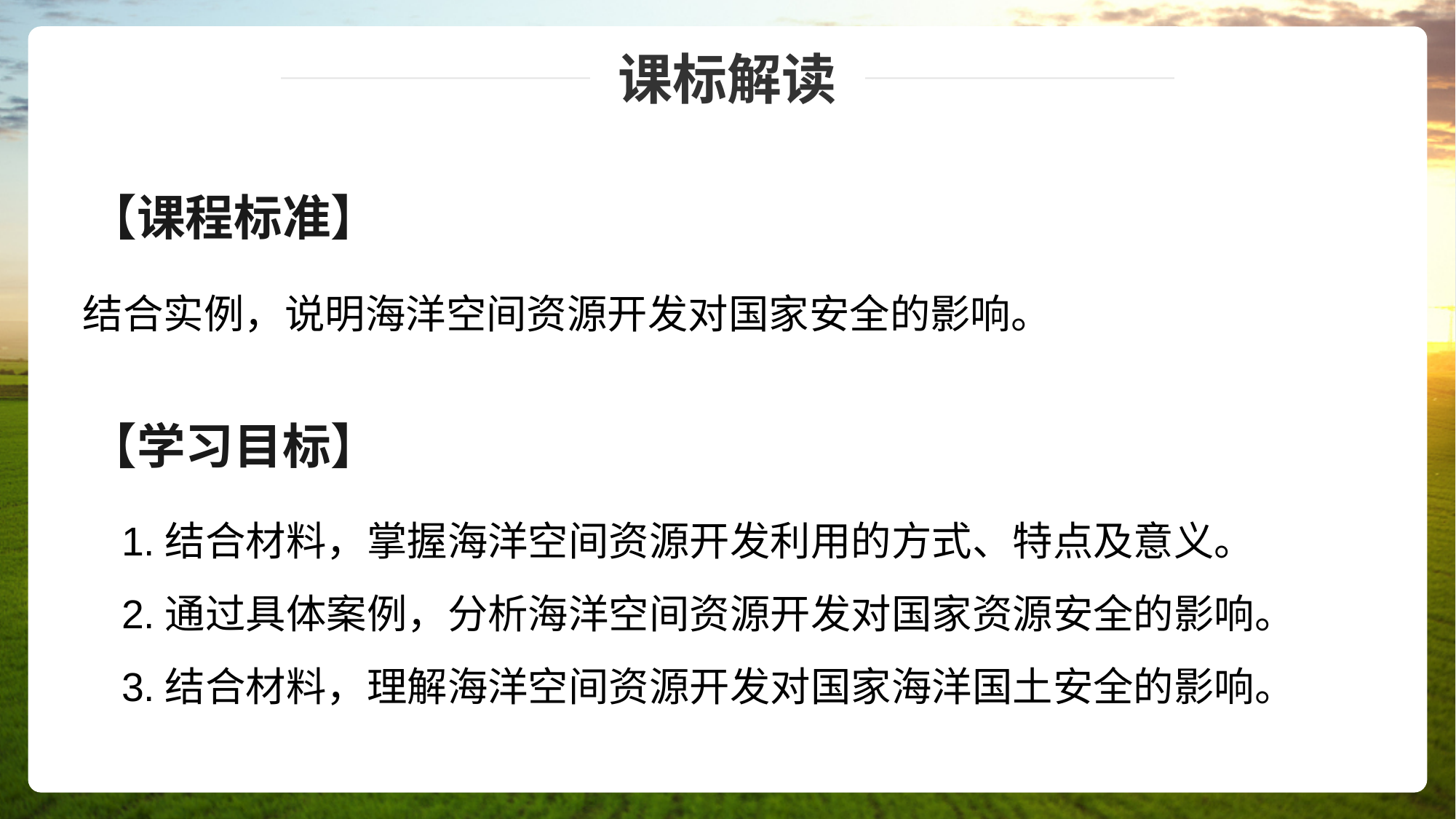

课标解读
【课程标准】
【学习目标】
  结合实例，说明海洋空间资源开发对国家安全的影响。
1.结合材料，掌握海洋空间资源开发利用的方式、特点及意义。
2.通过具体案例，分析海洋空间资源开发对国家资源安全的影响。
3.结合材料，理解海洋空间资源开发对国家海洋国土安全的影响。